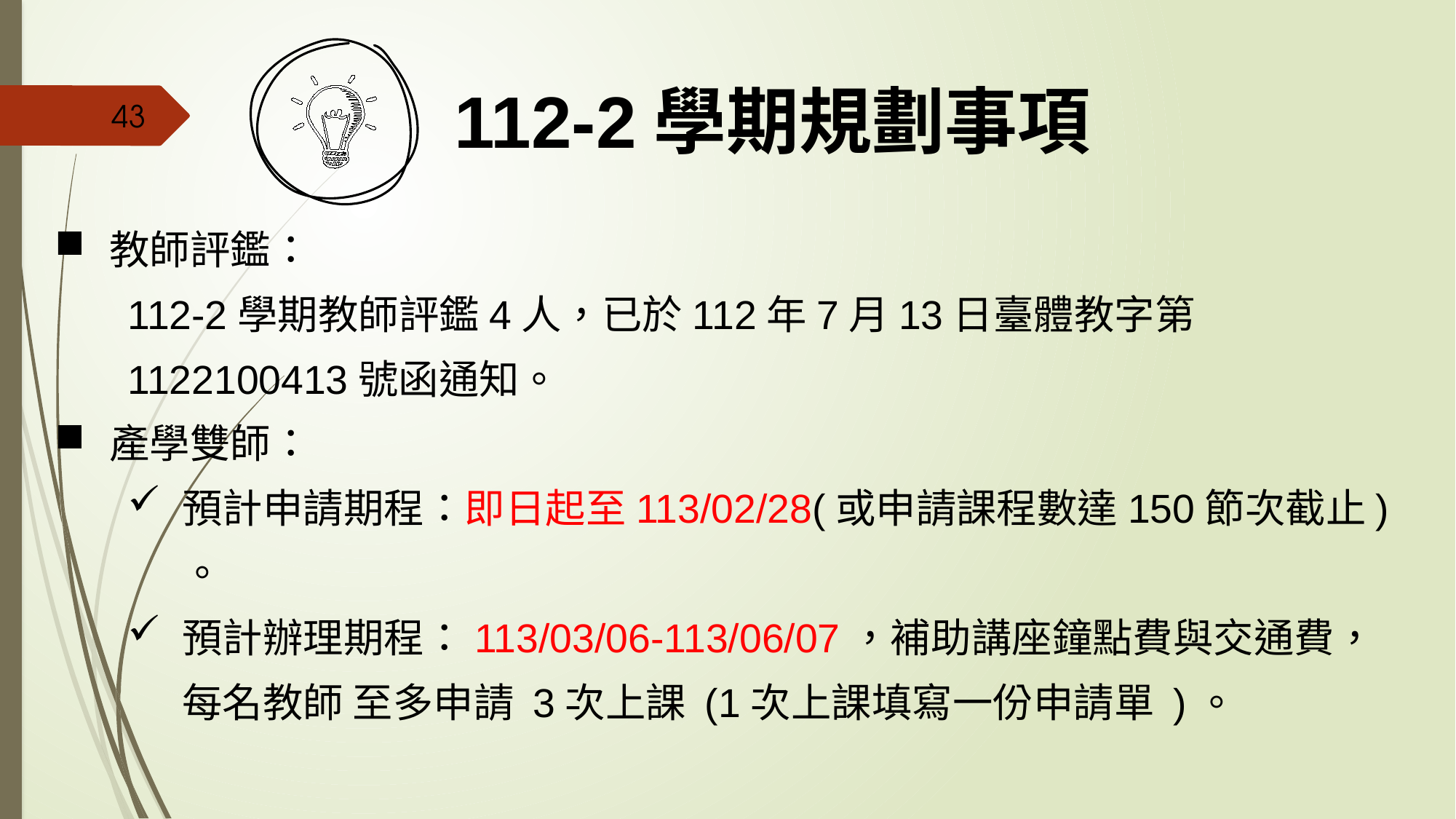

112-2學期規劃事項
43
教師評鑑：
112-2學期教師評鑑4人，已於112年7月13日臺體教字第1122100413號函通知。
產學雙師：
預計申請期程：即日起至113/02/28(或申請課程數達150節次截止) 。
預計辦理期程：113/03/06-113/06/07，補助講座鐘點費與交通費，每名教師 至多申請 3次上課 (1次上課填寫一份申請單 )。